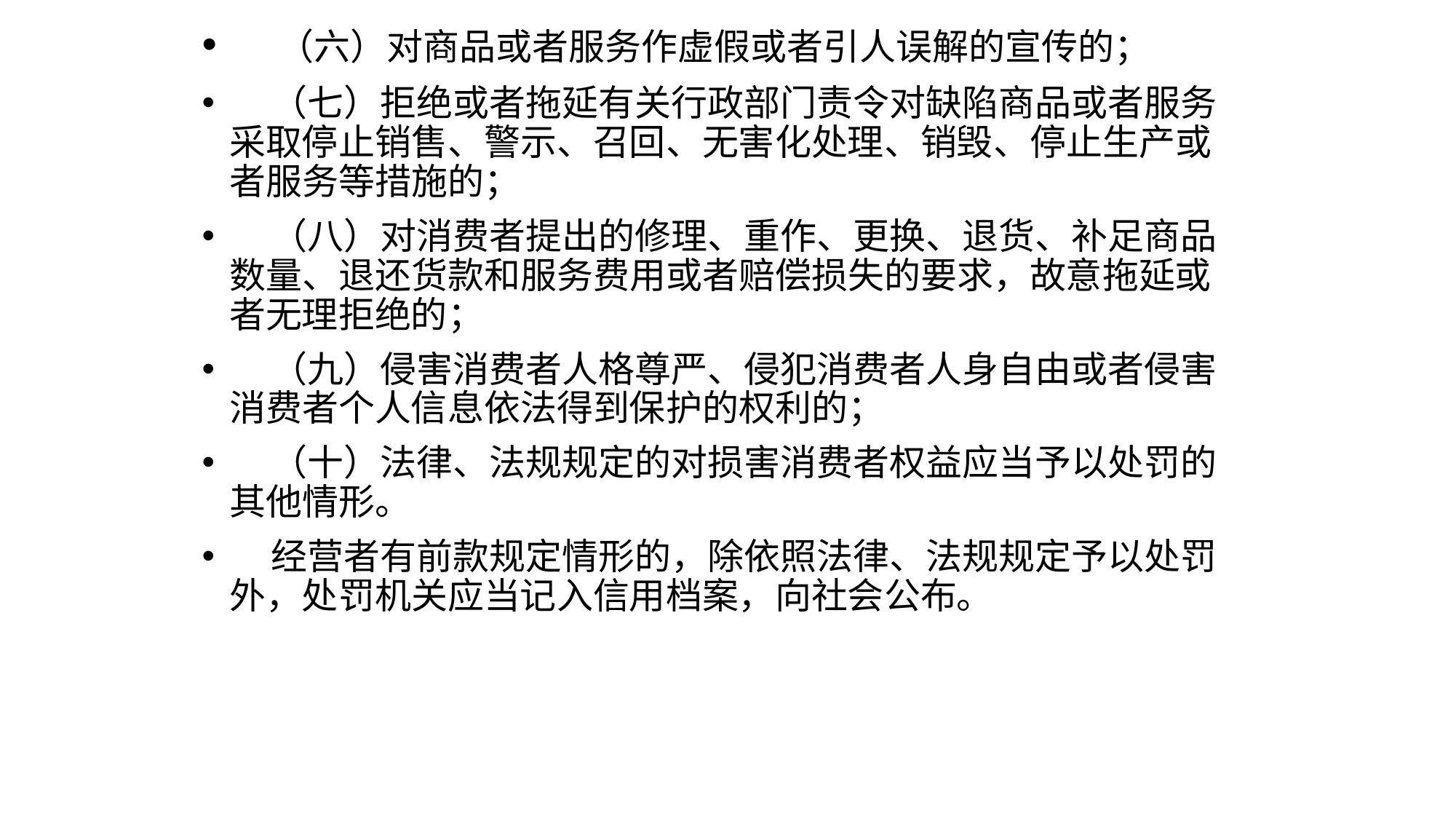

（六）对商品或者服务作虚假或者引人误解的宣传的；
    （七）拒绝或者拖延有关行政部门责令对缺陷商品或者服务采取停止销售、警示、召回、无害化处理、销毁、停止生产或者服务等措施的；
    （八）对消费者提出的修理、重作、更换、退货、补足商品数量、退还货款和服务费用或者赔偿损失的要求，故意拖延或者无理拒绝的；
    （九）侵害消费者人格尊严、侵犯消费者人身自由或者侵害消费者个人信息依法得到保护的权利的；
    （十）法律、法规规定的对损害消费者权益应当予以处罚的其他情形。
    经营者有前款规定情形的，除依照法律、法规规定予以处罚外，处罚机关应当记入信用档案，向社会公布。